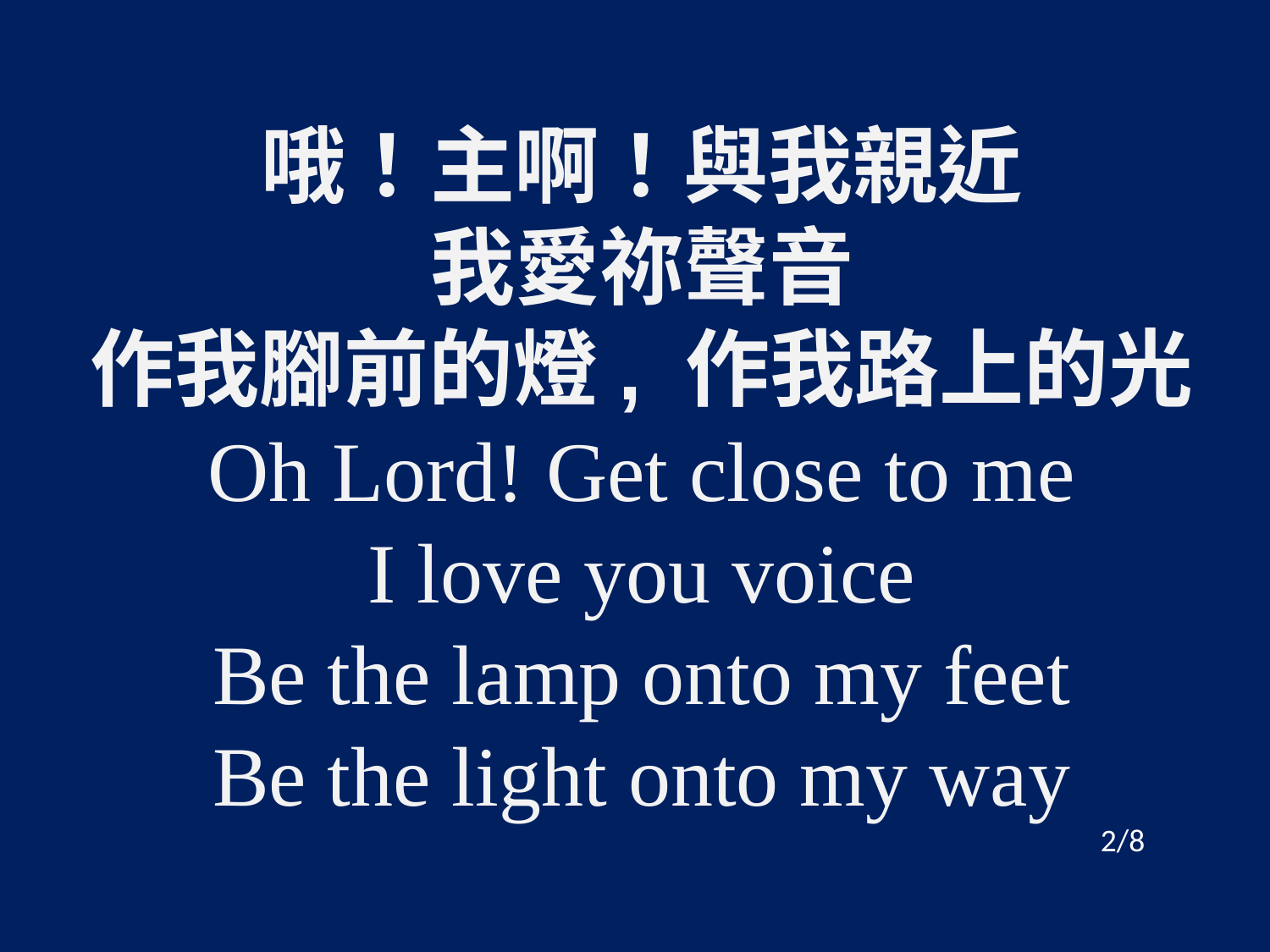

哦！主啊！與我親近
我愛祢聲音
作我腳前的燈, 作我路上的光
Oh Lord! Get close to me
I love you voice
Be the lamp onto my feet
Be the light onto my way

2/8